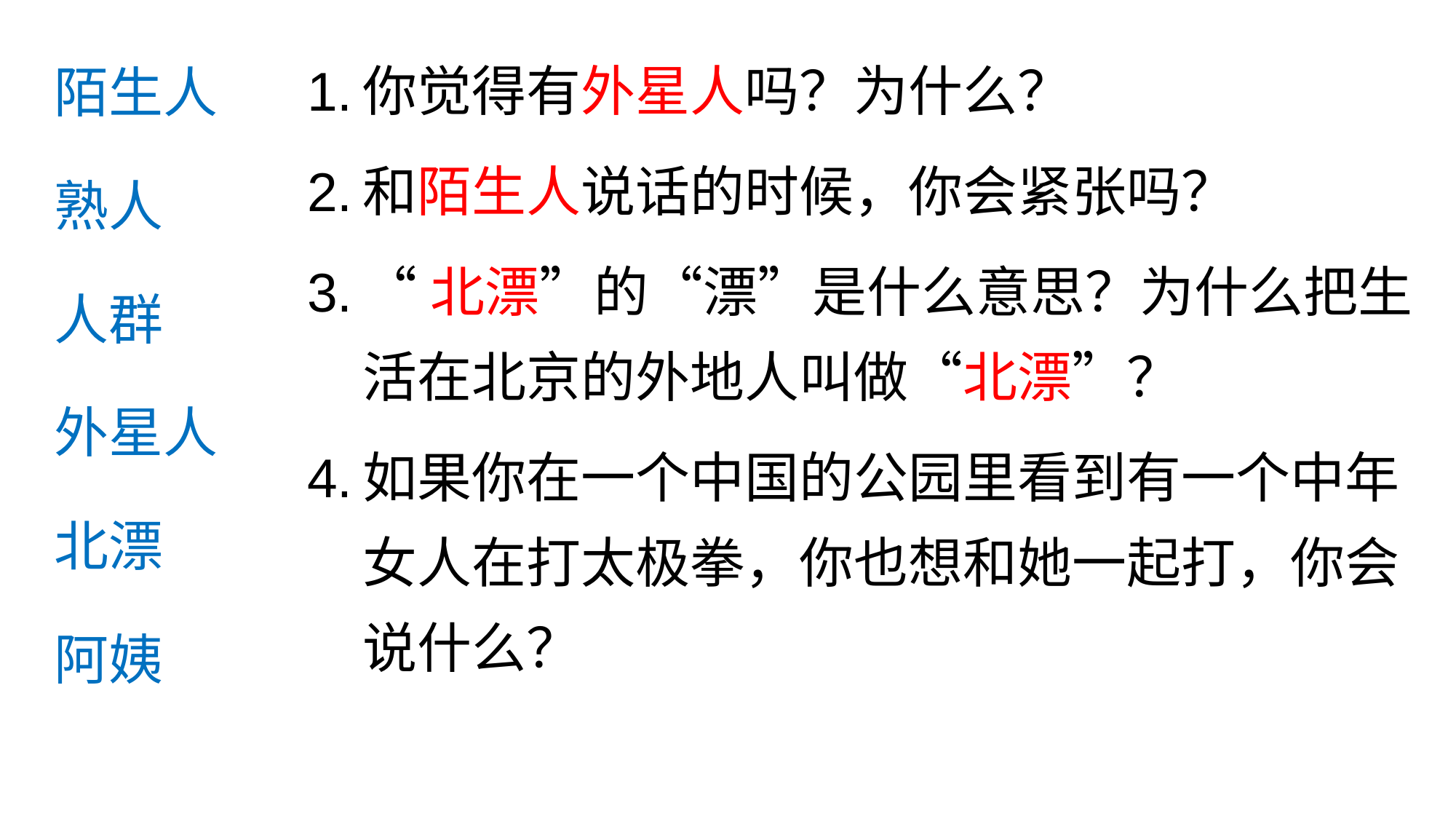

陌生人
熟人
人群
外星人
北漂
阿姨
你觉得有外星人吗？为什么？
和陌生人说话的时候，你会紧张吗？
“北漂”的“漂”是什么意思？为什么把生活在北京的外地人叫做“北漂”？
如果你在一个中国的公园里看到有一个中年女人在打太极拳，你也想和她一起打，你会说什么？